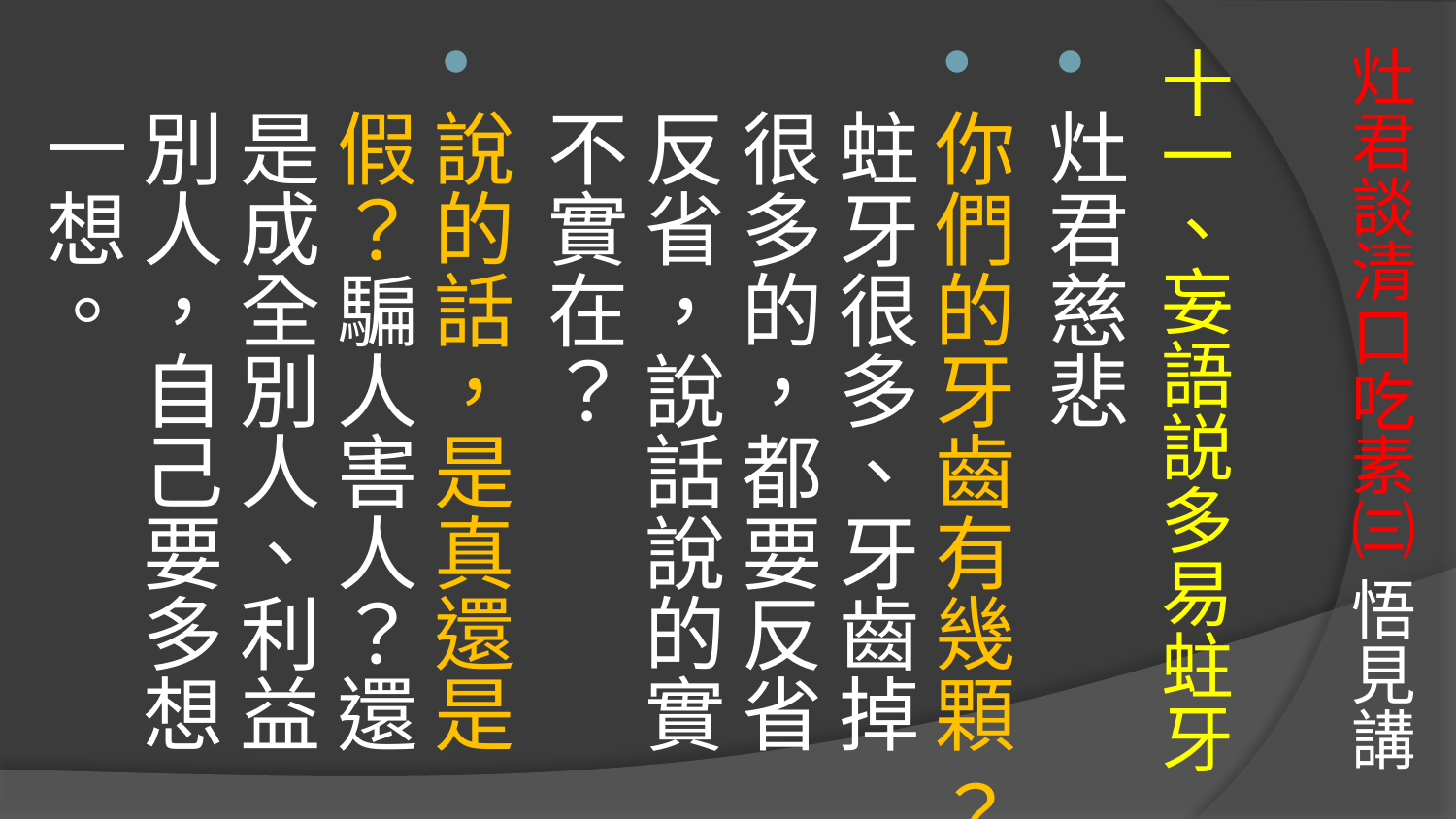

# 灶君談清口吃素㈢ 悟見講
十一、妄語説多易蛀牙
灶君慈悲
你們的牙齒有幾顆 ？蛀牙很多、牙齒掉很多的，都要反省反省，說話說的實不實在？
說的話，是真還是假？騙人害人？還是成全別人、利益別人，自己要多想一想。